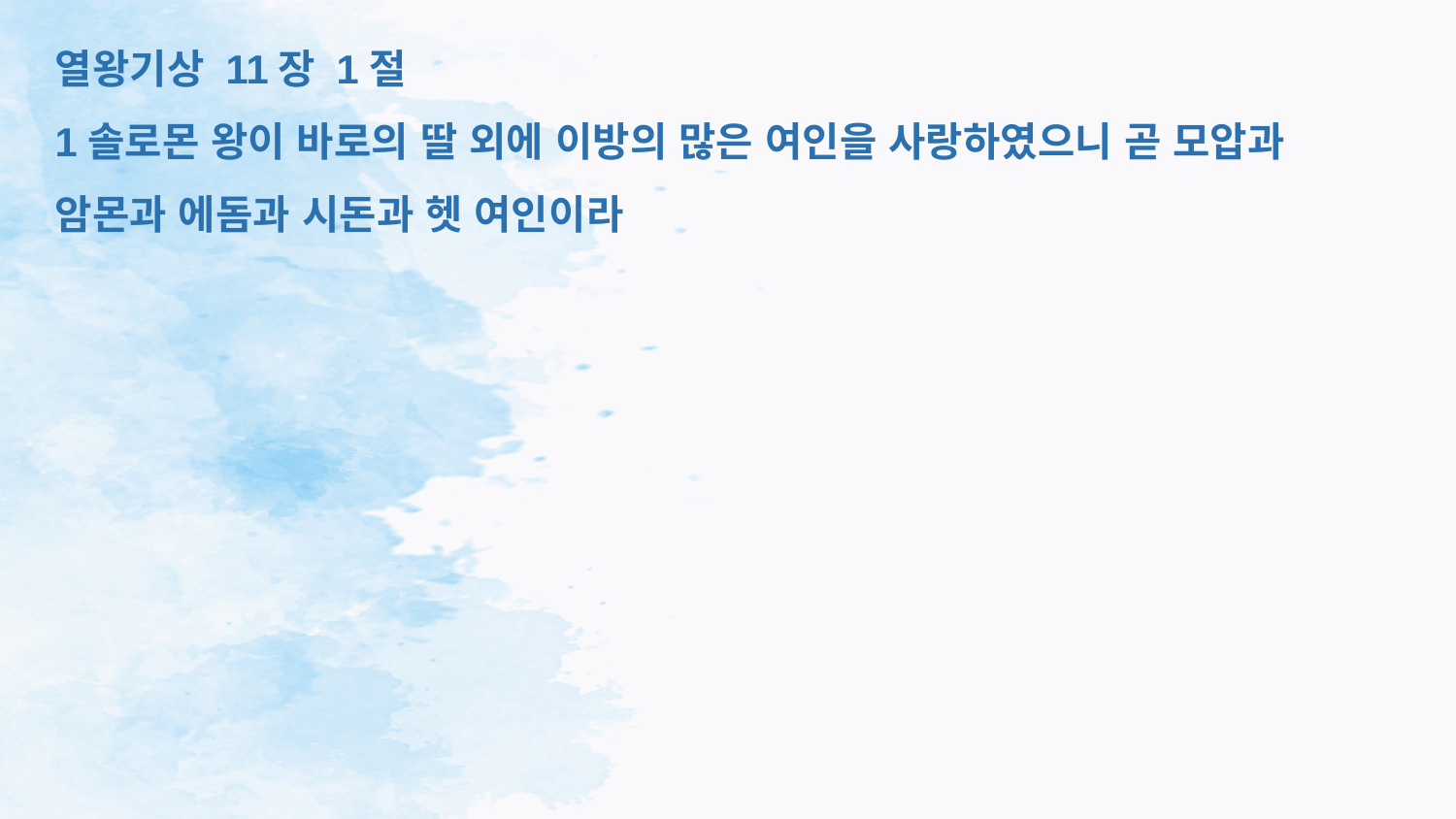

열왕기상 11장 1절
1솔로몬 왕이 바로의 딸 외에 이방의 많은 여인을 사랑하였으니 곧 모압과 암몬과 에돔과 시돈과 헷 여인이라